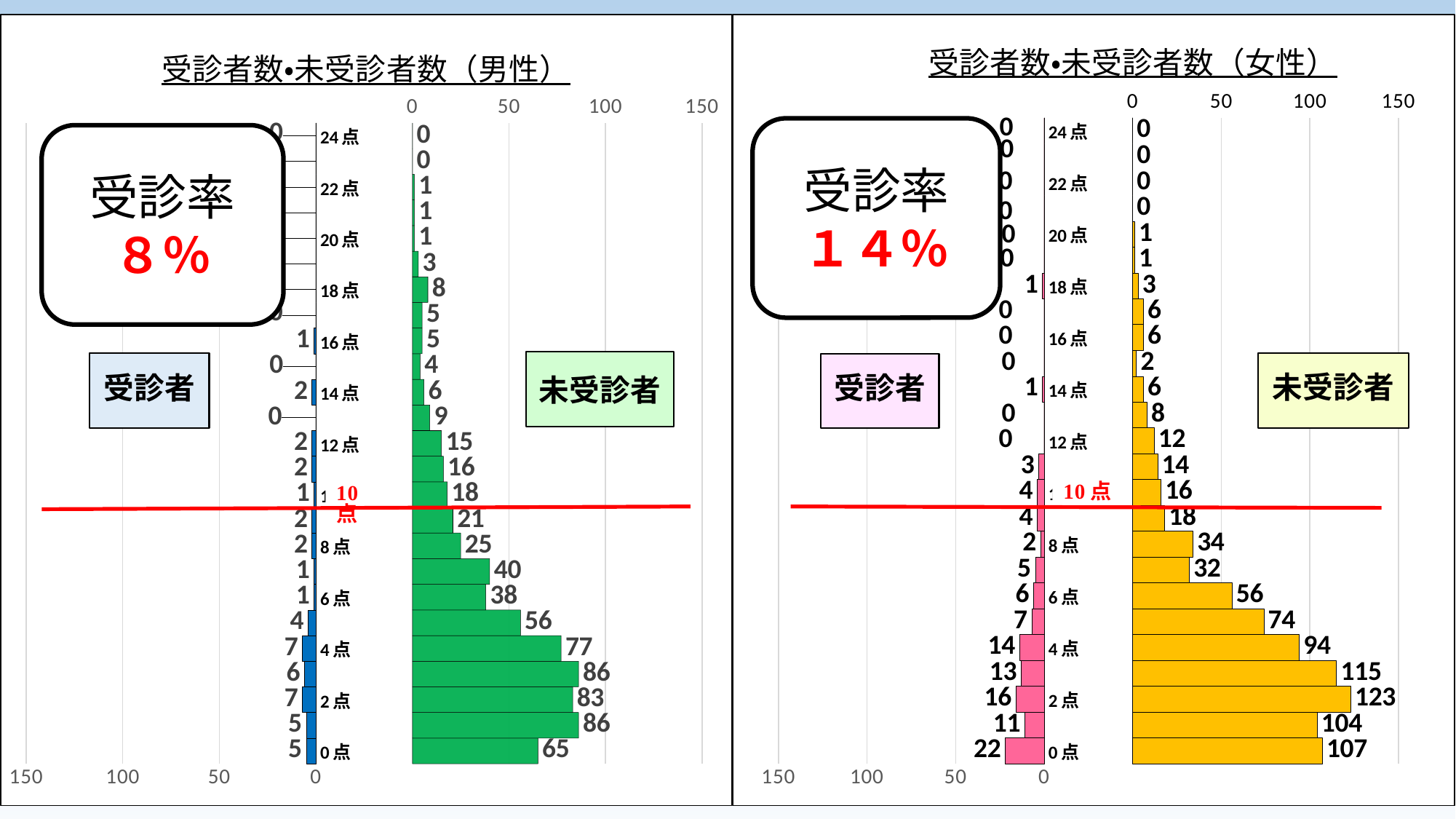

### Chart: 受診者数・未受診者数（男性）

| Category | 受診者 | 未受診者 |
|---|---|---|
| 0点 | 5.0 | 65.0 |
| 1点 | 5.0 | 86.0 |
| 2点 | 7.0 | 83.0 |
| 3点 | 6.0 | 86.0 |
| 4点 | 7.0 | 77.0 |
| 5点 | 4.0 | 56.0 |
| 6点 | 1.0 | 38.0 |
| 7点 | 1.0 | 40.0 |
| 8点 | 2.0 | 25.0 |
| 9点 | 2.0 | 21.0 |
| 10点 | 1.0 | 18.0 |
| 11点 | 2.0 | 16.0 |
| 12点 | 2.0 | 15.0 |
| 13点 | 0.0 | 9.0 |
| 14点 | 2.0 | 6.0 |
| 15点 | 0.0 | 4.0 |
| 16点 | 1.0 | 5.0 |
| 17点 | 0.0 | 5.0 |
| 18点 | 0.0 | 8.0 |
| 19点 | 0.0 | 3.0 |
| 20点 | 0.0 | 1.0 |
| 21点 | 0.0 | 1.0 |
| 22点 | 0.0 | 1.0 |
| 23点 | 0.0 | 0.0 |
| 24点 | 0.0 | 0.0 |

### Chart: 受診者数・未受診者数（女性）

| Category | 受診者 | 未受診者 |
|---|---|---|
| 0点 | 22.0 | 107.0 |
| 1点 | 11.0 | 104.0 |
| 2点 | 16.0 | 123.0 |
| 3点 | 13.0 | 115.0 |
| 4点 | 14.0 | 94.0 |
| 5点 | 7.0 | 74.0 |
| 6点 | 6.0 | 56.0 |
| 7点 | 5.0 | 32.0 |
| 8点 | 2.0 | 34.0 |
| 9点 | 4.0 | 18.0 |
| 10点 | 4.0 | 16.0 |
| 11点 | 3.0 | 14.0 |
| 12点 | 0.0 | 12.0 |
| 13点 | 0.0 | 8.0 |
| 14点 | 1.0 | 6.0 |
| 15点 | 0.0 | 2.0 |
| 16点 | 0.0 | 6.0 |
| 17点 | 0.0 | 6.0 |
| 18点 | 1.0 | 3.0 |
| 19点 | 0.0 | 1.0 |
| 20点 | 0.0 | 1.0 |
| 21点 | 0.0 | 0.0 |
| 22点 | 0.0 | 0.0 |
| 23点 | 0.0 | 0.0 |
| 24点 | 0.0 | 0.0 |
受診率
１４％
受診率
８％
未受診者